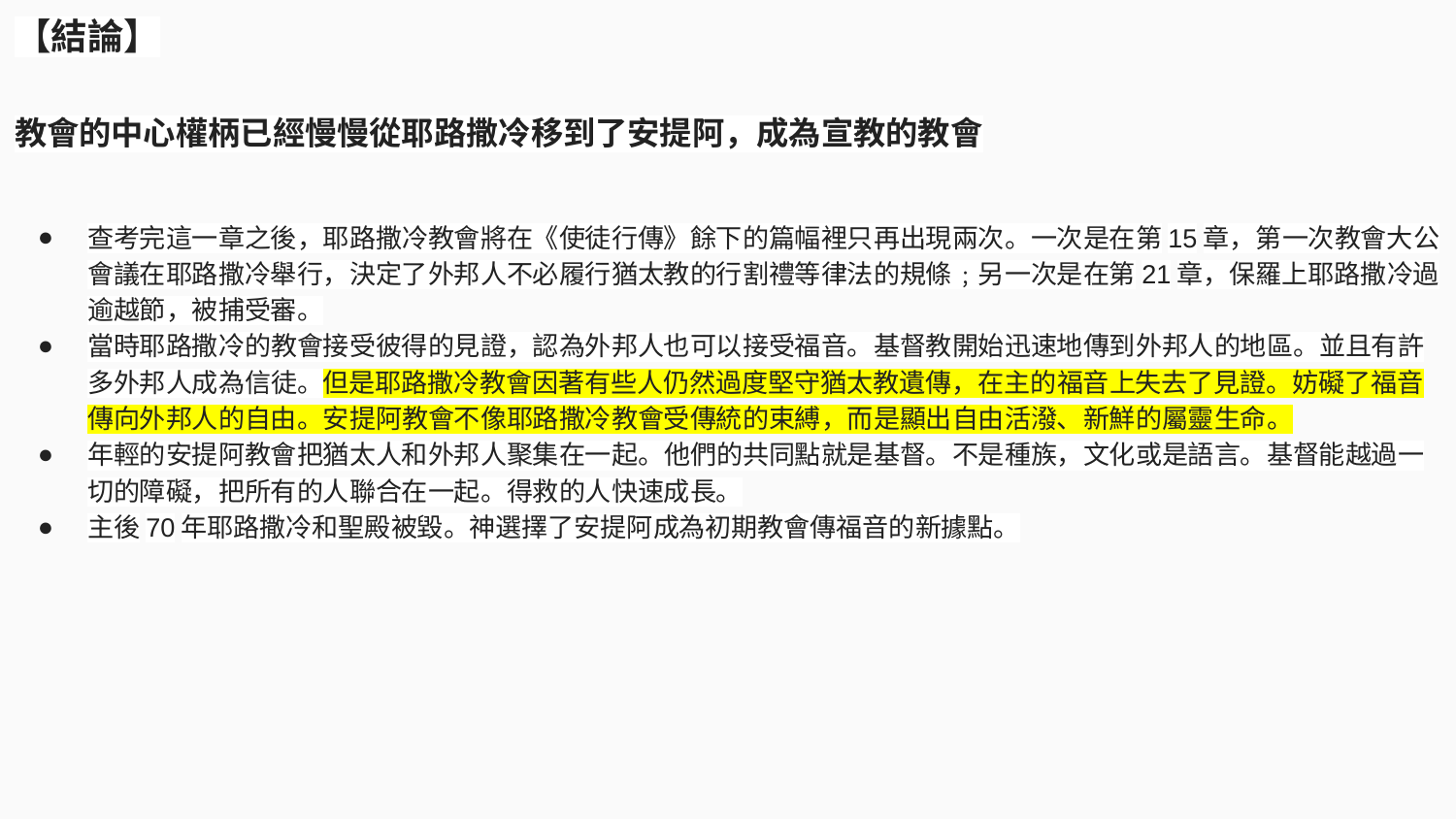

【結論】

教會的中心權柄已經慢慢從耶路撒冷移到了安提阿，成為宣教的教會

查考完這一章之後，耶路撒冷教會將在《使徒行傳》餘下的篇幅裡只再出現兩次。一次是在第15章，第一次教會大公會議在耶路撒冷舉行，決定了外邦人不必履行猶太教的行割禮等律法的規條﹔另一次是在第21章，保羅上耶路撒冷過逾越節，被捕受審。
當時耶路撒冷的教會接受彼得的見證，認為外邦人也可以接受福音。基督教開始迅速地傳到外邦人的地區。並且有許多外邦人成為信徒。但是耶路撒冷教會因著有些人仍然過度堅守猶太教遺傳，在主的福音上失去了見證。妨礙了福音傳向外邦人的自由。安提阿教會不像耶路撒冷教會受傳統的束縛，而是顯出自由活潑、新鮮的屬靈生命。
年輕的安提阿教會把猶太人和外邦人聚集在一起。他們的共同點就是基督。不是種族，文化或是語言。基督能越過一切的障礙，把所有的人聯合在一起。得救的人快速成長。
主後70年耶路撒冷和聖殿被毀。神選擇了安提阿成為初期教會傳福音的新據點。